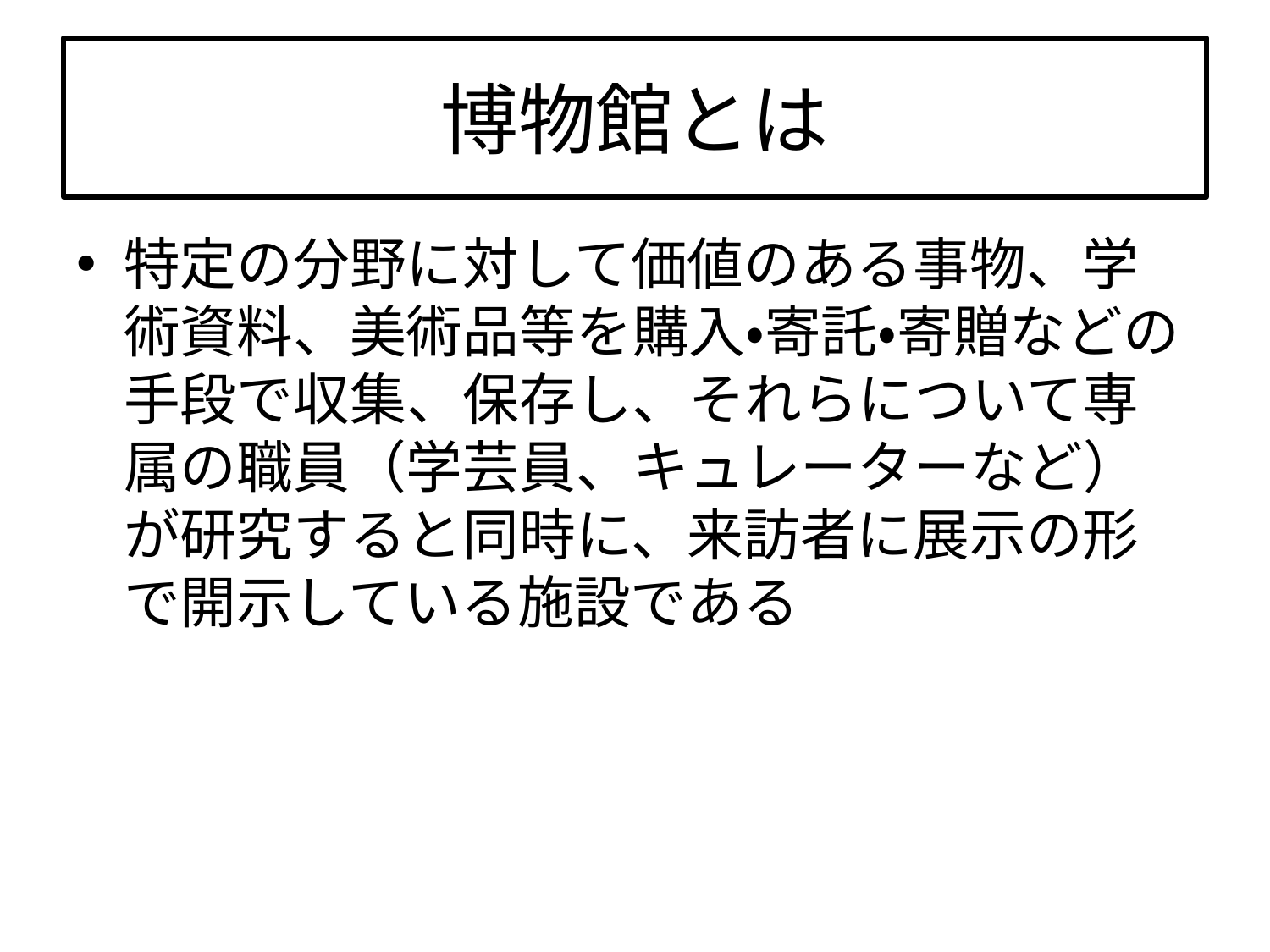

# 博物館とは
特定の分野に対して価値のある事物、学術資料、美術品等を購入・寄託・寄贈などの手段で収集、保存し、それらについて専属の職員（学芸員、キュレーターなど）が研究すると同時に、来訪者に展示の形で開示している施設である